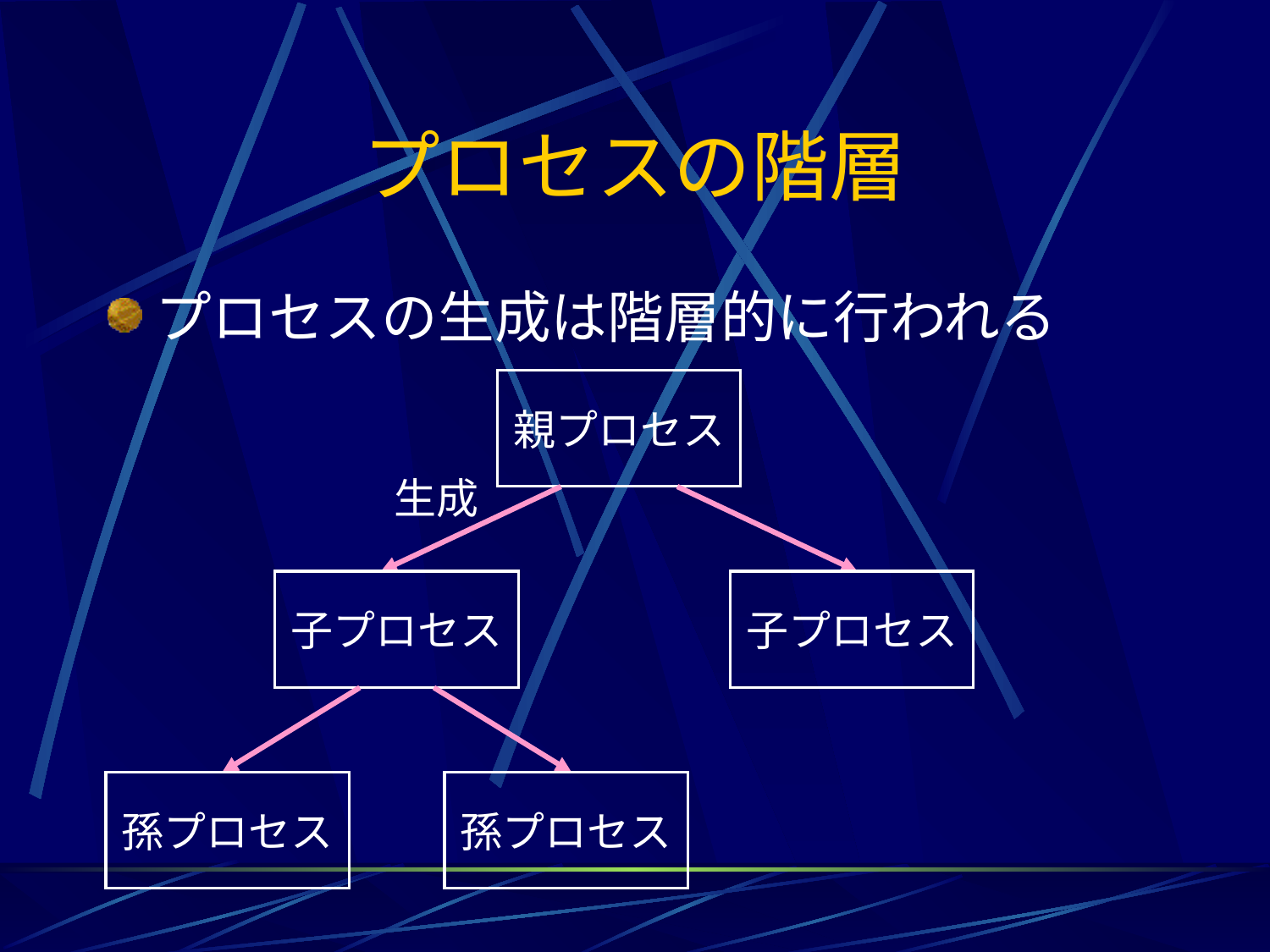

# プロセスの階層
プロセスの生成は階層的に行われる
親プロセス
生成

子プロセス

子プロセス

孫プロセス

孫プロセス